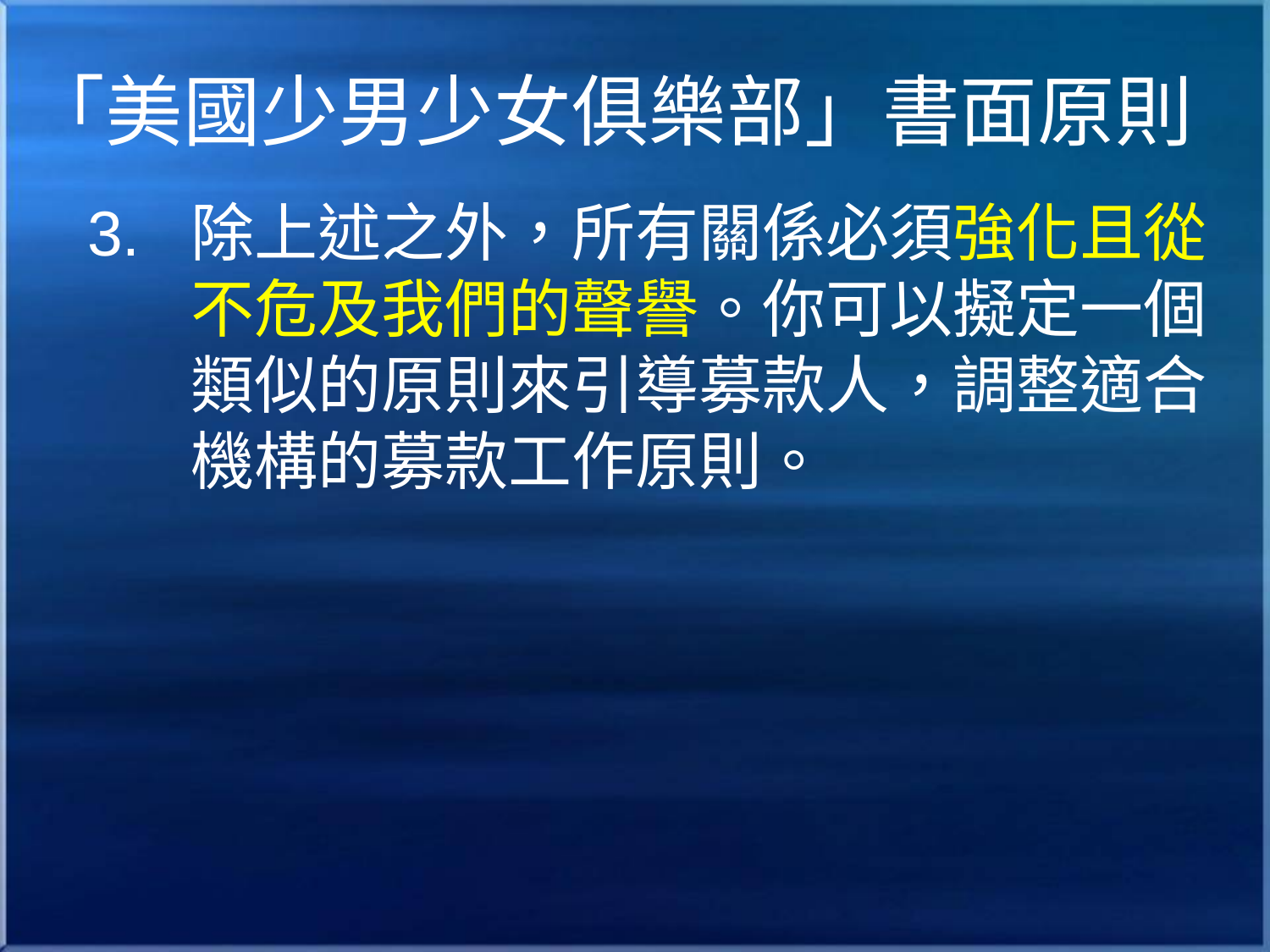

「美國少男少女俱樂部」書面原則
除上述之外，所有關係必須強化且從不危及我們的聲譽。你可以擬定一個類似的原則來引導募款人，調整適合機構的募款工作原則。